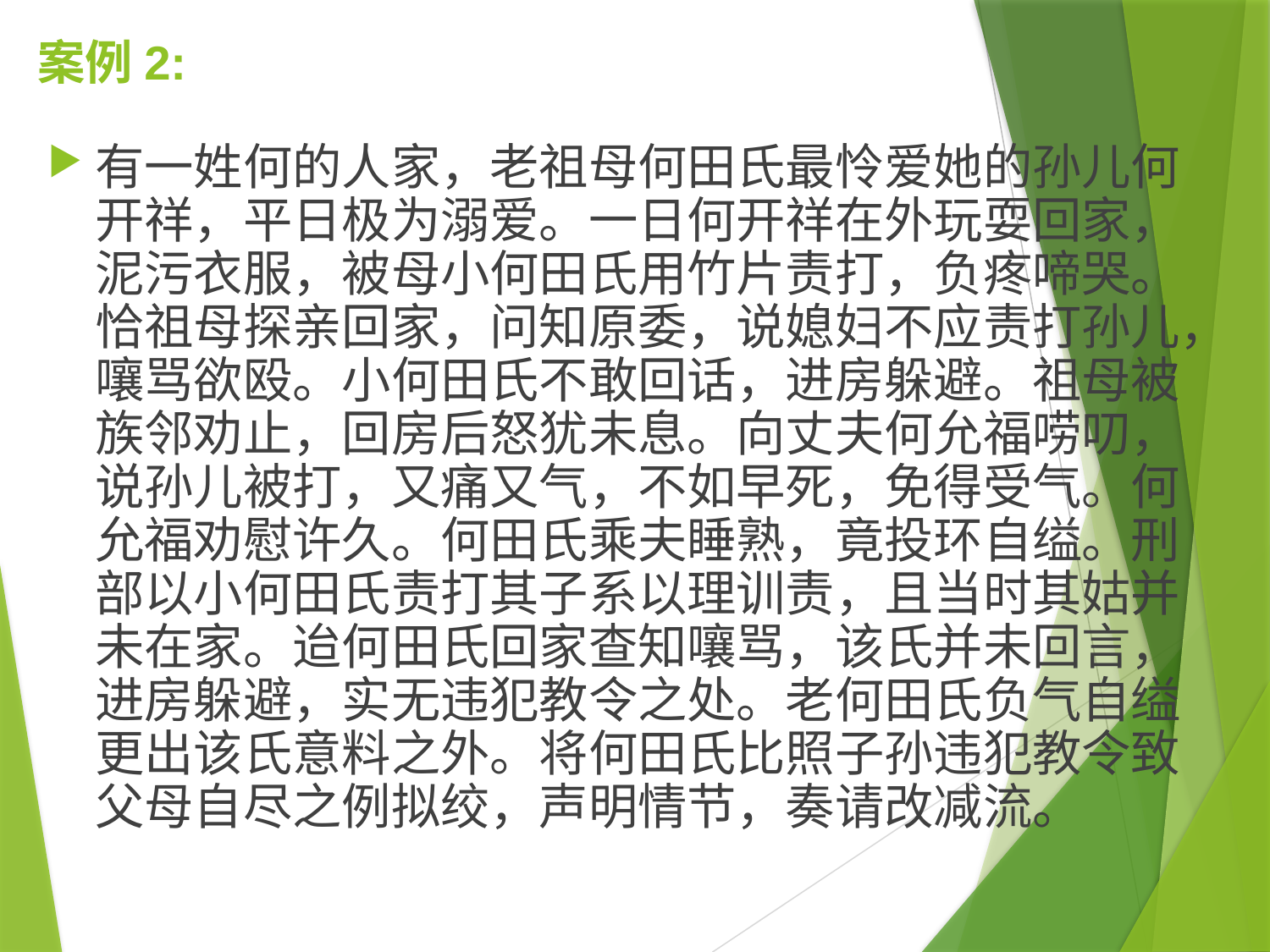

# 案例2:
有一姓何的人家，老祖母何田氏最怜爱她的孙儿何开祥，平日极为溺爱。一日何开祥在外玩耍回家，泥污衣服，被母小何田氏用竹片责打，负疼啼哭。恰祖母探亲回家，问知原委，说媳妇不应责打孙儿，嚷骂欲殴。小何田氏不敢回话，进房躲避。祖母被族邻劝止，回房后怒犹未息。向丈夫何允福唠叨，说孙儿被打，又痛又气，不如早死，免得受气。何允福劝慰许久。何田氏乘夫睡熟，竟投环自缢。刑部以小何田氏责打其子系以理训责，且当时其姑并未在家。迨何田氏回家查知嚷骂，该氏并未回言，进房躲避，实无违犯教令之处。老何田氏负气自缢更出该氏意料之外。将何田氏比照子孙违犯教令致父母自尽之例拟绞，声明情节，奏请改减流。